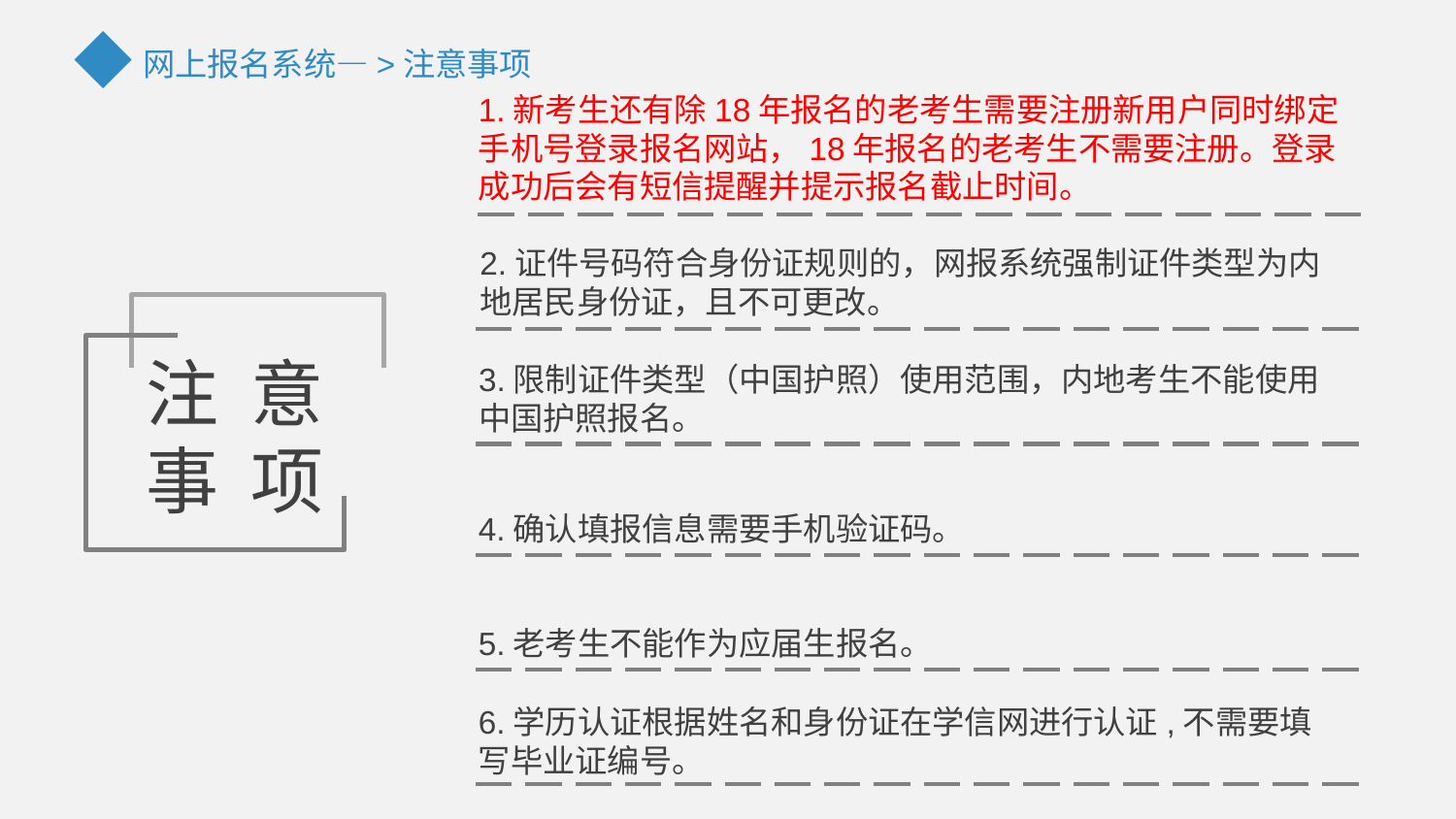

网上报名系统—>注意事项
1.新考生还有除18年报名的老考生需要注册新用户同时绑定手机号登录报名网站，18年报名的老考生不需要注册。登录成功后会有短信提醒并提示报名截止时间。

2.证件号码符合身份证规则的，网报系统强制证件类型为内地居民身份证，且不可更改。

注  意
事  项
3.限制证件类型（中国护照）使用范围，内地考生不能使用中国护照报名。
4.确认填报信息需要手机验证码。
5.老考生不能作为应届生报名。
6.学历认证根据姓名和身份证在学信网进行认证,不需要填写毕业证编号。